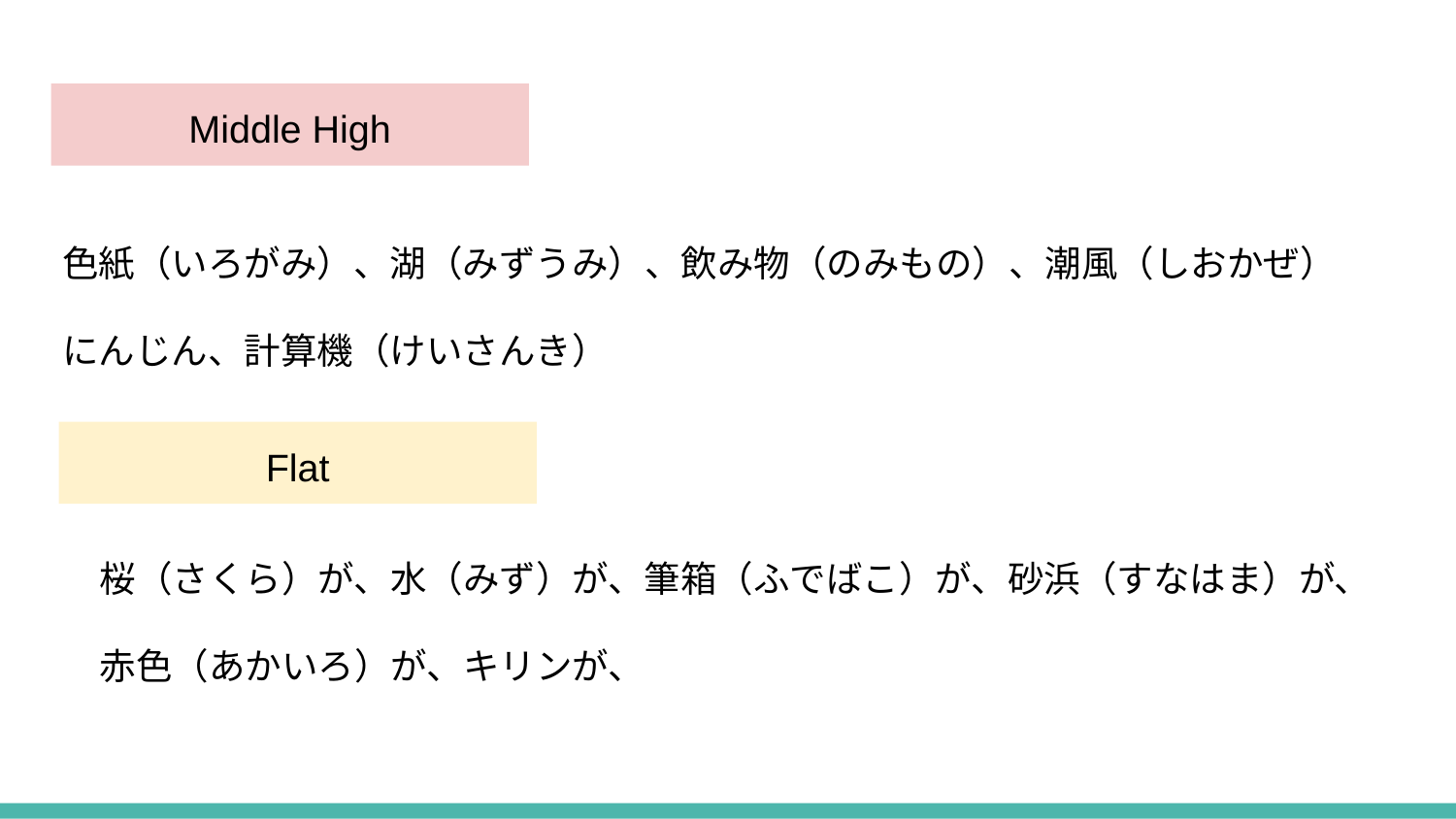

Middle High
色紙（いろがみ）、湖（みずうみ）、飲み物（のみもの）、潮風（しおかぜ）

にんじん、計算機（けいさんき）
Flat
桜（さくら）が、水（みず）が、筆箱（ふでばこ）が、砂浜（すなはま）が、

赤色（あかいろ）が、キリンが、